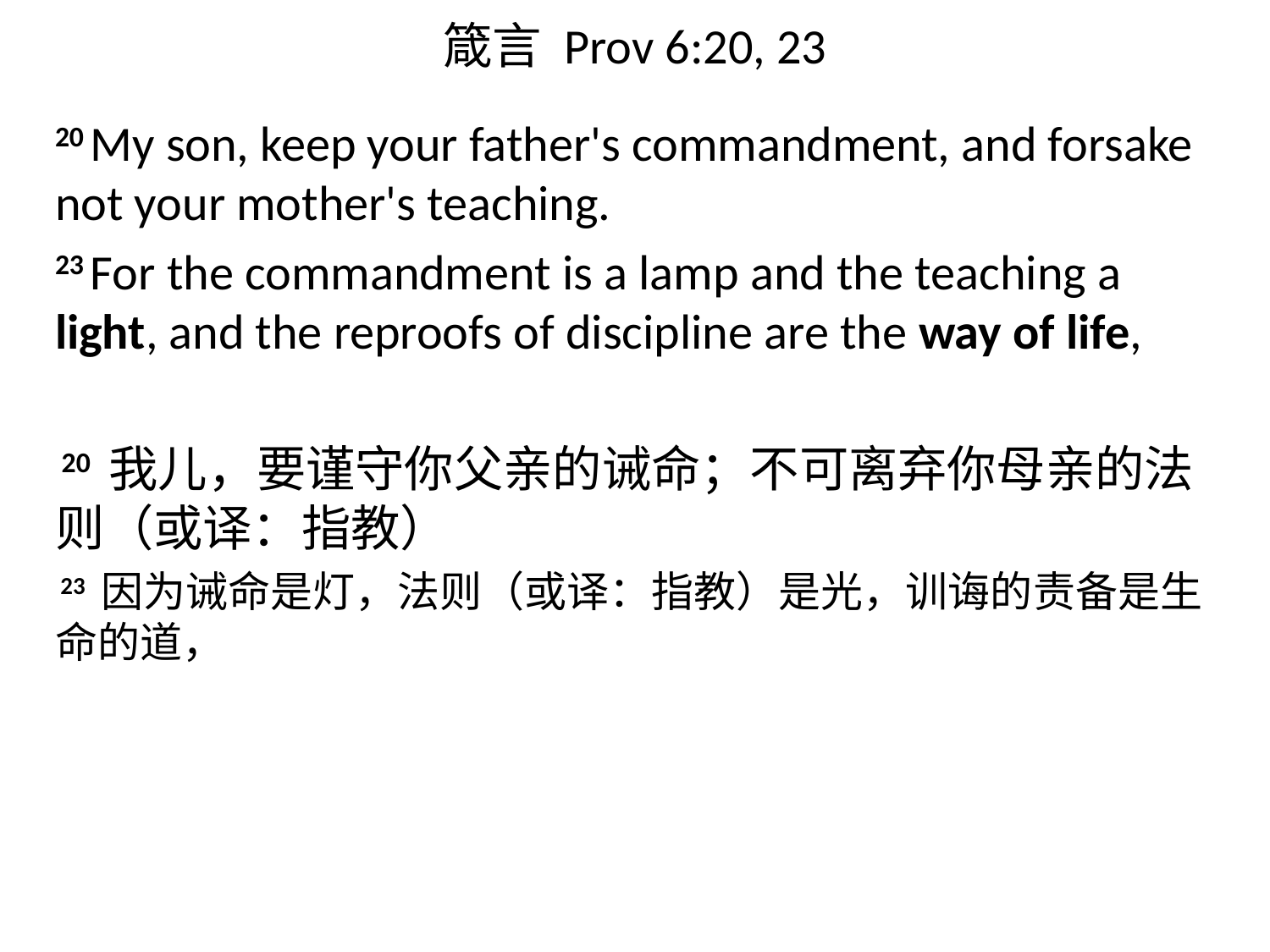

# 箴言 Prov 6:20, 23
20 My son, keep your father's commandment, and forsake not your mother's teaching.
23 For the commandment is a lamp and the teaching a light, and the reproofs of discipline are the way of life,

 20 我儿，要谨守你父亲的诫命；不可离弃你母亲的法则（或译：指教）
 23 因为诫命是灯，法则（或译：指教）是光，训诲的责备是生命的道，